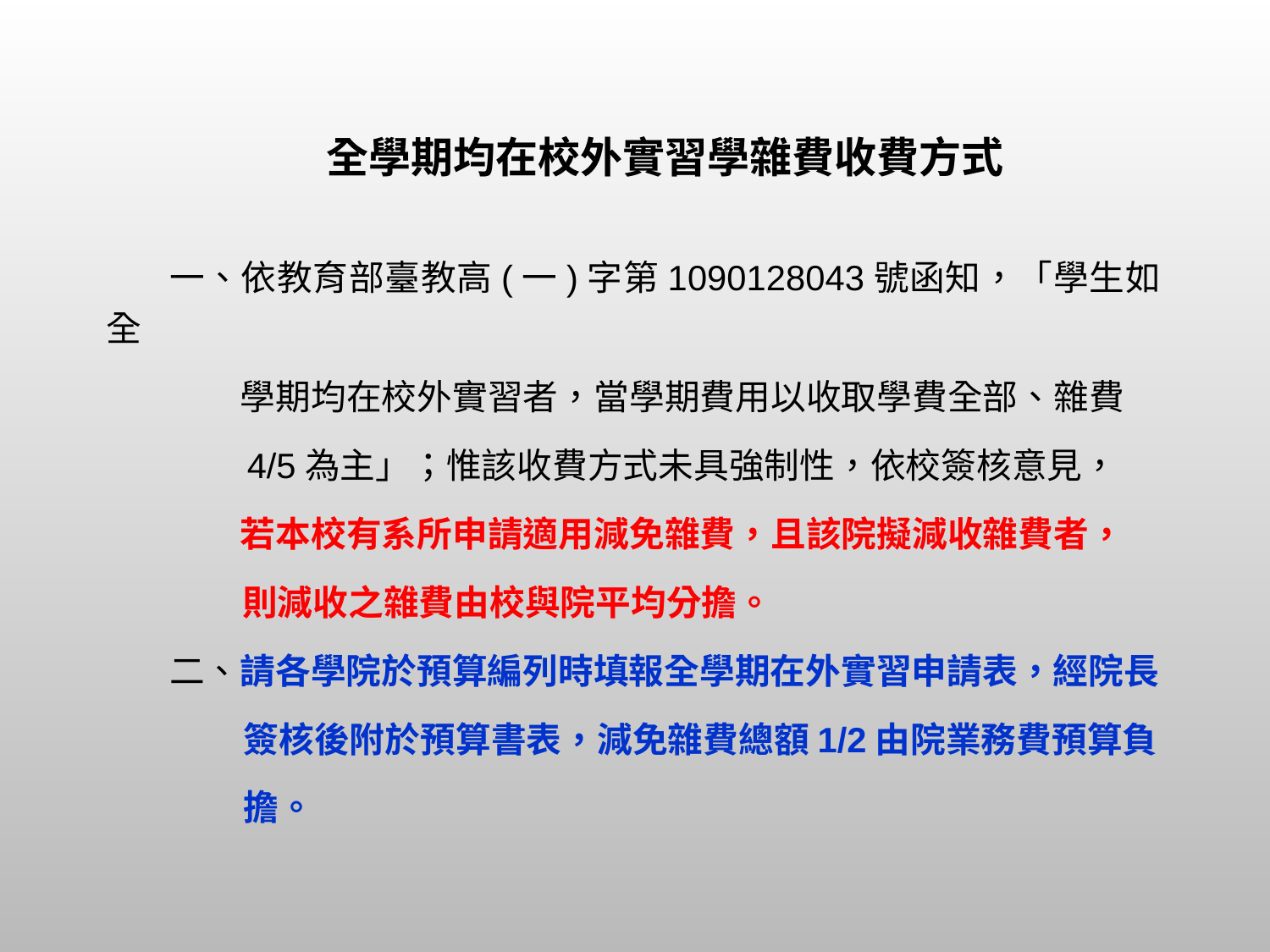

全學期均在校外實習學雜費收費方式

一、依教育部臺教高(一)字第1090128043號函知，「學生如全
        學期均在校外實習者，當學期費用以收取學費全部、雜費
        4/5為主」；惟該收費方式未具強制性，依校簽核意見，
        若本校有系所申請適用減免雜費，且該院擬減收雜費者，
        則減收之雜費由校與院平均分擔。
二、請各學院於預算編列時填報全學期在外實習申請表，經院長
簽核後附於預算書表，減免雜費總額1/2由院業務費預算負
擔。